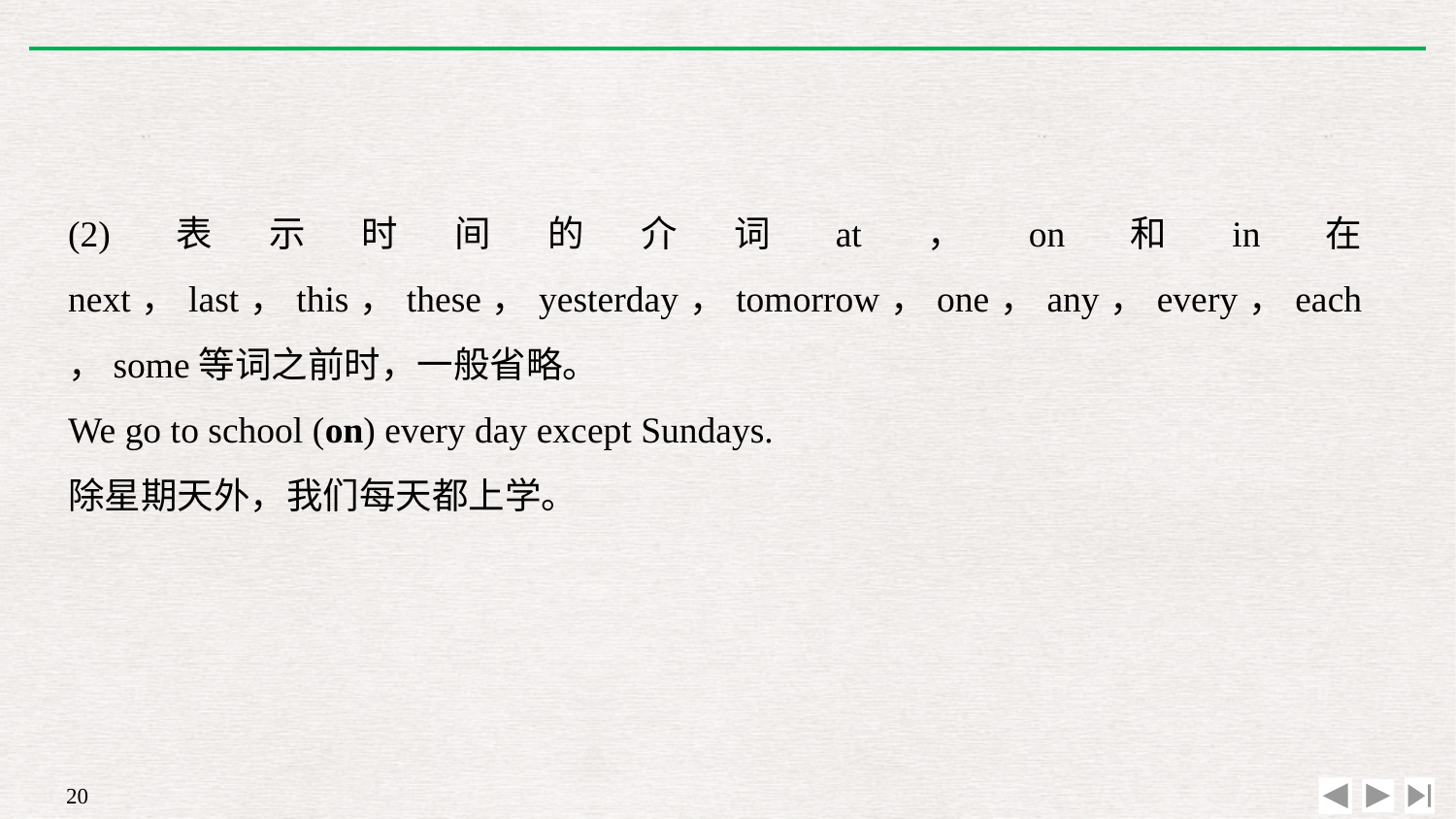

(2)表示时间的介词at，on和in在next，last，this，these，yesterday，tomorrow，one，any，every，each，some等词之前时，一般省略。
We go to school (on) every day except Sundays.
除星期天外，我们每天都上学。